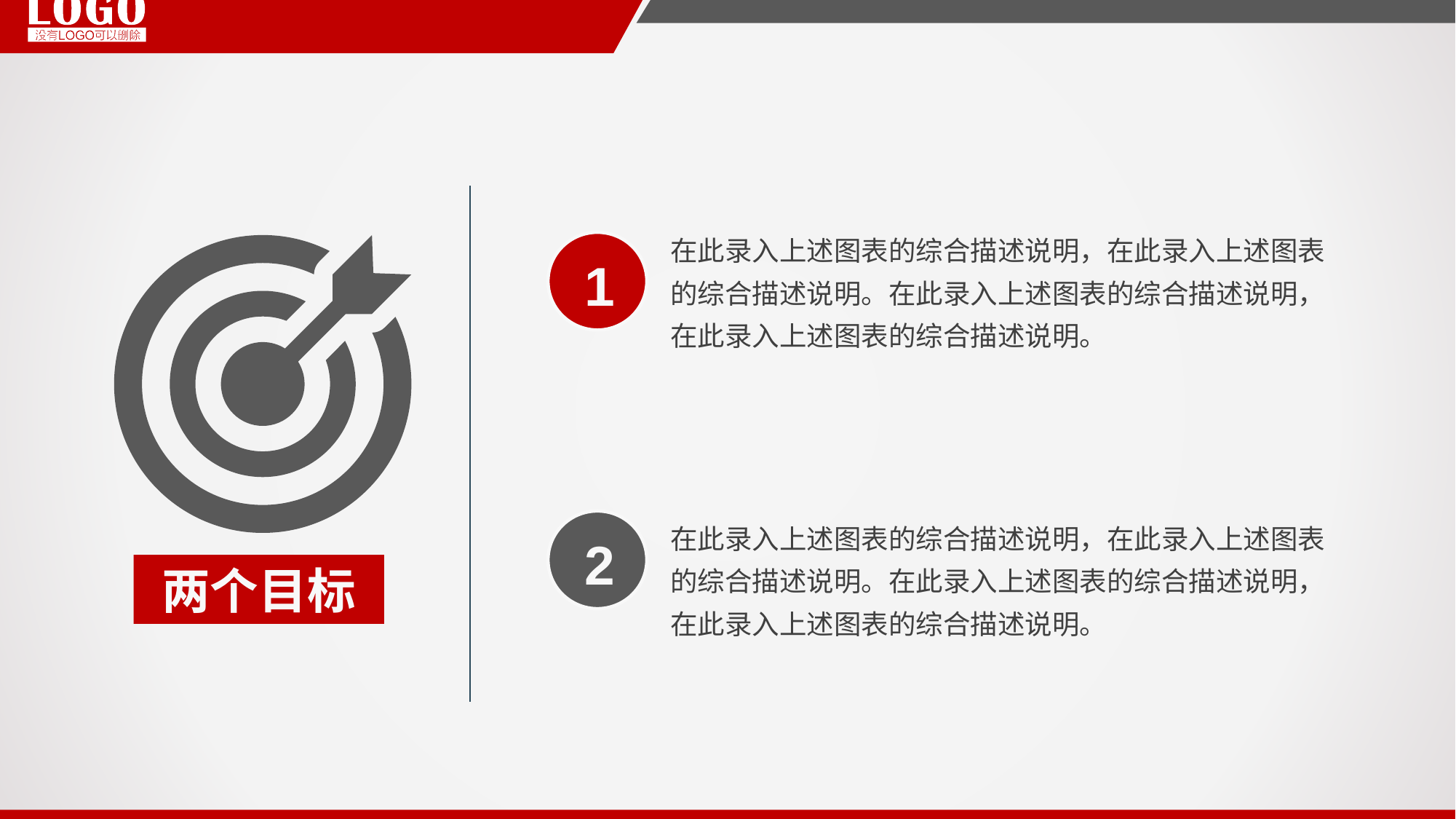

在此录入上述图表的综合描述说明，在此录入上述图表的综合描述说明。在此录入上述图表的综合描述说明，在此录入上述图表的综合描述说明。

1
在此录入上述图表的综合描述说明，在此录入上述图表的综合描述说明。在此录入上述图表的综合描述说明，在此录入上述图表的综合描述说明。

2
两个目标